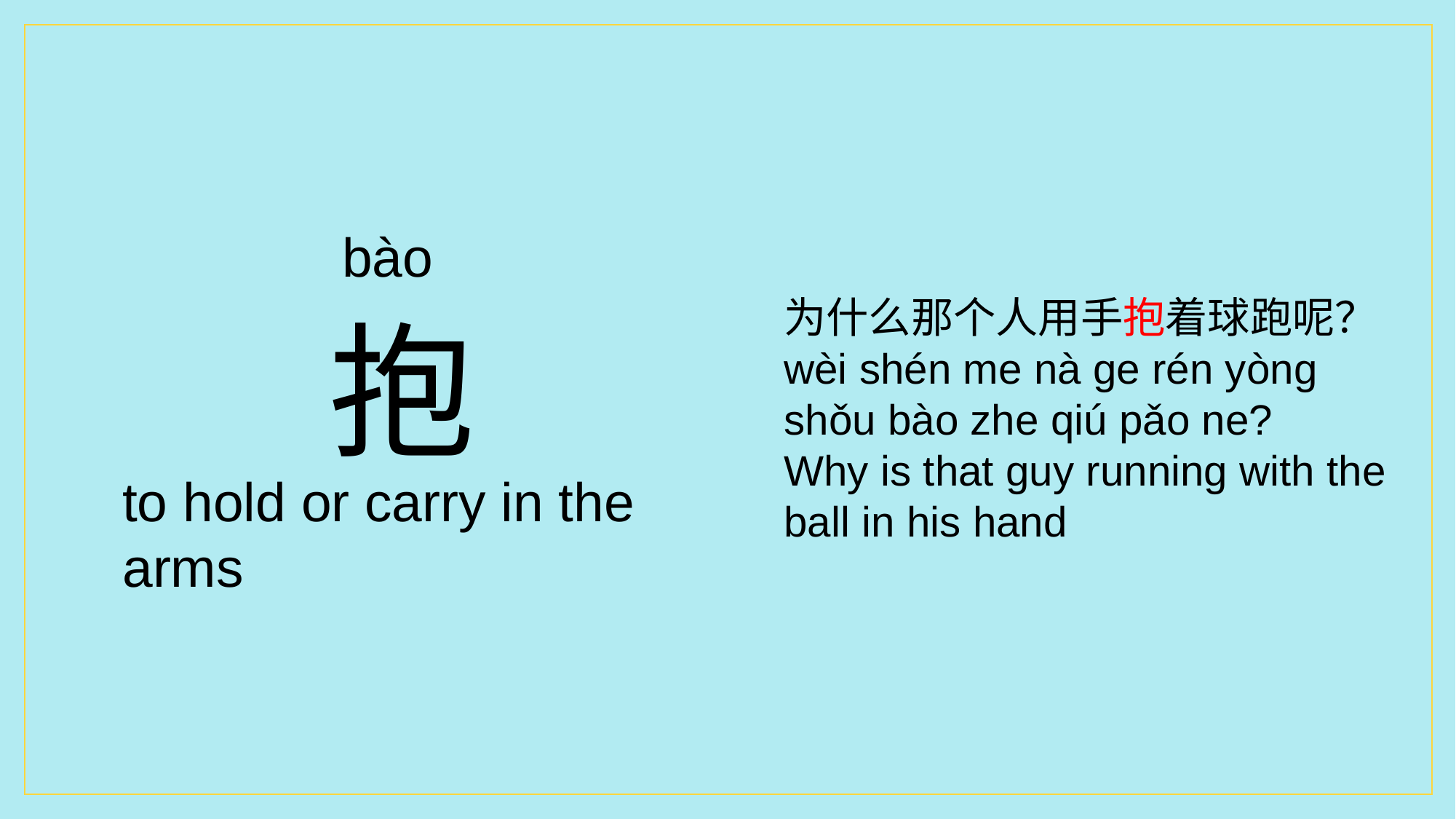

bào
为什么那个人用手抱着球跑呢？
wèi shén me nà ge rén yòng shǒu bào zhe qiú pǎo ne?
Why is that guy running with the ball in his hand
抱
to hold or carry in the arms